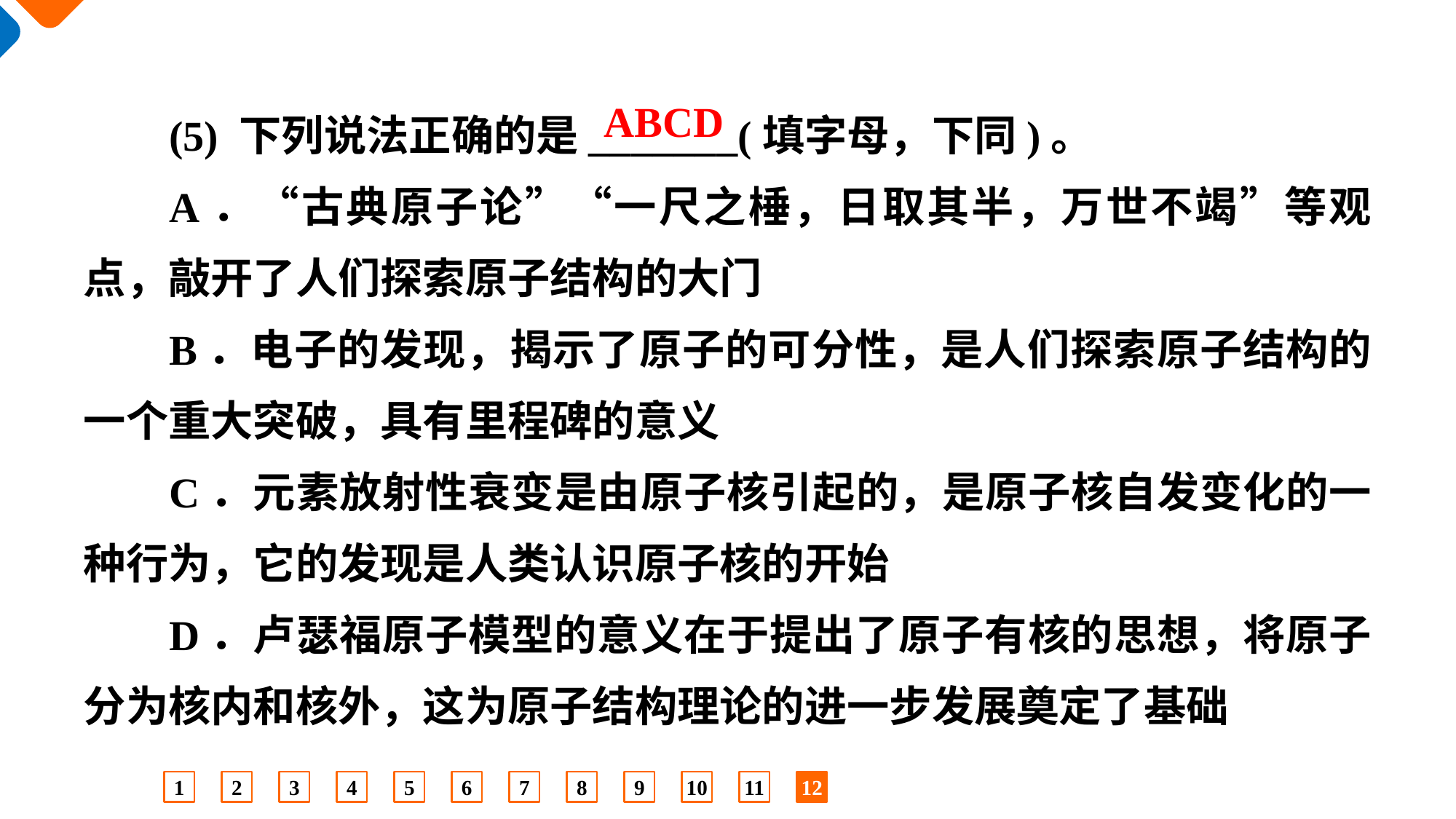

(5) 下列说法正确的是_______(填字母，下同)。
A．“古典原子论”“一尺之棰，日取其半，万世不竭”等观点，敲开了人们探索原子结构的大门
B．电子的发现，揭示了原子的可分性，是人们探索原子结构的一个重大突破，具有里程碑的意义
C．元素放射性衰变是由原子核引起的，是原子核自发变化的一种行为，它的发现是人类认识原子核的开始
D．卢瑟福原子模型的意义在于提出了原子有核的思想，将原子分为核内和核外，这为原子结构理论的进一步发展奠定了基础

ABCD
1
2
3
4
5
6
7
8
9
10
11
12